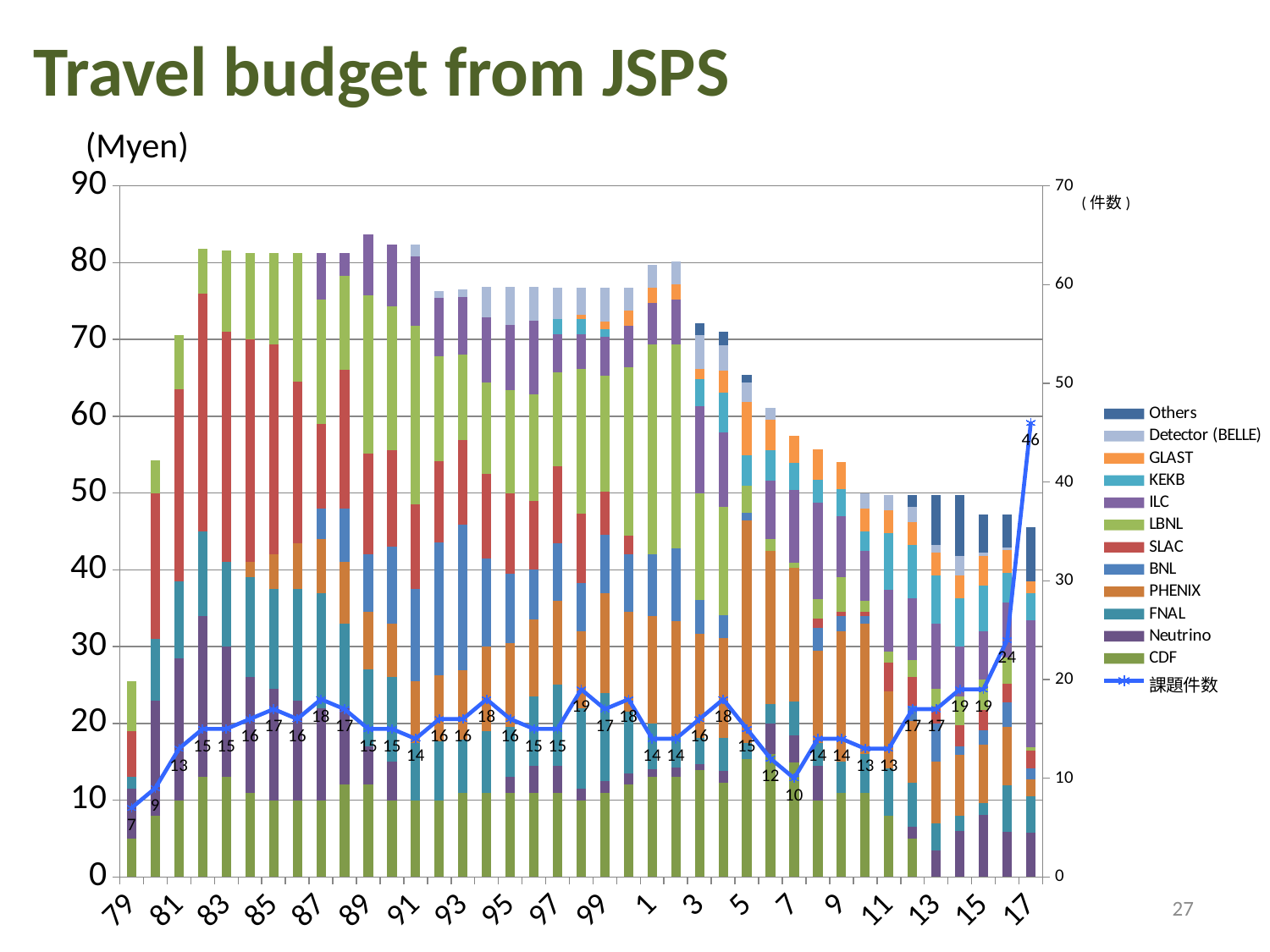

# Travel budget from JSPS
(Myen)

### Chart

| Category | CDF | Neutrino | FNAL | PHENIX | BNL | SLAC | LBNL | ILC | KEKB | GLAST | Detector (BELLE) | Others | 課題件数 |
|---|---|---|---|---|---|---|---|---|---|---|---|---|---|
| 79 | 5.0 | 6.5 | 1.5 | 0.0 | 0.0 | 6.0 | 6.5 | 0.0 | 0.0 | 0.0 | 0.0 | 0.0 | 7.0 |
| 80 | 8.0 | 15.0 | 8.0 | 0.0 | 0.0 | 19.0 | 4.3 | 0.0 | 0.0 | 0.0 | 0.0 | 0.0 | 9.0 |
| 81 | 10.0 | 18.5 | 10.0 | 0.0 | 0.0 | 25.0 | 7.1 | 0.0 | 0.0 | 0.0 | 0.0 | 0.0 | 13.0 |
| 82 | 13.0 | 21.0 | 11.0 | 0.0 | 0.0 | 31.0 | 5.8 | 0.0 | 0.0 | 0.0 | 0.0 | 0.0 | 15.0 |
| 83 | 13.0 | 17.0 | 11.0 | 0.0 | 0.0 | 30.0 | 10.6 | 0.0 | 0.0 | 0.0 | 0.0 | 0.0 | 15.0 |
| 84 | 11.0 | 15.0 | 13.0 | 2.0 | 0.0 | 29.0 | 11.3 | 0.0 | 0.0 | 0.0 | 0.0 | 0.0 | 16.0 |
| 85 | 10.0 | 14.5 | 13.0 | 4.5 | 0.0 | 27.4 | 11.9 | 0.0 | 0.0 | 0.0 | 0.0 | 0.0 | 17.0 |
| 86 | 10.0 | 13.0 | 14.5 | 6.0 | 0.0 | 21.0 | 16.8 | 0.0 | 0.0 | 0.0 | 0.0 | 0.0 | 16.0 |
| 87 | 10.0 | 12.0 | 15.0 | 7.0 | 4.0 | 11.0 | 16.2 | 6.0 | 0.0 | 0.0 | 0.0 | 0.0 | 18.0 |
| 88 | 12.0 | 10.0 | 11.0 | 8.0 | 7.0 | 18.0 | 12.3 | 3.0 | 0.0 | 0.0 | 0.0 | 0.0 | 17.0 |
| 89 | 12.0 | 5.0 | 10.0 | 7.5 | 7.5 | 13.1 | 20.6 | 8.0 | 0.0 | 0.0 | 0.0 | 0.0 | 15.0 |
| 90 | 10.0 | 5.0 | 11.0 | 7.0 | 10.0 | 12.6 | 18.7 | 8.0 | 0.0 | 0.0 | 0.0 | 0.0 | 15.0 |
| 91 | 10.0 | 0.0 | 7.5 | 8.0 | 12.0 | 11.0 | 23.3 | 9.0 | 0.0 | 0.0 | 1.5 | 0.0 | 14.0 |
| 92 | 10.0 | 0.0 | 7.699999999999999 | 8.6 | 17.3 | 10.5 | 13.7 | 7.6 | 0.0 | 0.0 | 0.9 | 0.0 | 16.0 |
| 93 | 11.0 | 0.0 | 6.9 | 9.0 | 19.0 | 11.0 | 11.1 | 7.5 | 0.0 | 0.0 | 1.0 | 0.0 | 16.0 |
| 94 | 11.0 | 0.0 | 8.0 | 11.0 | 11.5 | 11.0 | 11.9 | 8.5 | 0.0 | 0.0 | 4.0 | 0.0 | 18.0 |
| 95 | 11.0 | 2.0 | 6.5 | 11.0 | 9.0 | 10.5 | 13.4 | 8.5 | 0.0 | 0.0 | 5.0 | 0.0 | 16.0 |
| 96 | 11.0 | 3.5 | 9.0 | 10.0 | 6.5 | 9.0 | 13.9 | 9.5 | 0.0 | 0.0 | 4.5 | 0.0 | 15.0 |
| 97 | 11.0 | 3.5 | 10.5 | 11.0 | 7.5 | 10.0 | 12.2 | 5.0 | 2.0 | 0.0 | 4.0 | 0.0 | 15.0 |
| 98 | 10.0 | 1.5 | 10.5 | 10.0 | 6.3 | 9.0 | 18.900000000000002 | 4.5 | 2.0 | 0.5 | 3.5 | 0.0 | 19.0 |
| 99 | 11.0 | 1.5 | 11.5 | 13.0 | 7.6 | 5.6 | 15.100000000000001 | 5.0 | 1.0 | 1.0 | 4.4 | 0.0 | 17.0 |
| 0 | 12.0 | 1.5 | 8.0 | 13.0 | 7.5 | 2.5 | 21.9 | 5.4 | 0.0 | 2.0 | 2.9 | 0.0 | 18.0 |
| 1 | 13.0 | 1.0 | 6.0 | 14.0 | 8.0 | 0.0 | 27.3 | 5.4 | 0.0 | 2.0 | 3.0 | 0.0 | 14.0 |
| 2 | 13.0 | 1.3 | 4.0 | 15.0 | 9.5 | 0.0 | 26.6 | 5.8 | 0.0 | 2.0 | 3.0 | 0.0 | 14.0 |
| 3 | 13.89 | 0.8 | 3.4699999999999998 | 13.55 | 4.4 | 0.0 | 13.83 | 11.34 | 3.61 | 1.245 | 4.38 | 1.54 | 16.0 |
| 4 | 12.3 | 1.5 | 4.3 | 13.0 | 3.0 | 0.0 | 14.1 | 9.68 | 5.2 | 2.8 | 3.35 | 1.8 | 18.0 |
| 5 | 15.4 | 0.0 | 2.0 | 29.0 | 1.0 | 0.0 | 3.5 | 0.0 | 4.0 | 7.0 | 2.5 | 1.0 | 15.0 |
| 6 | 16.0 | 4.0 | 2.5 | 20.0 | 0.0 | 0.0 | 1.5 | 7.6 | 4.0 | 4.0 | 1.5 | 0.0 | 12.0 |
| 7 | 14.9 | 3.5 | 4.5 | 17.4 | 0.0 | 0.0 | 0.6 | 9.5 | 3.5 | 3.5 | 0.0 | 0.0 | 10.0 |
| 8 | 10.0 | 4.5 | 3.0 | 12.0 | 2.9 | 1.2 | 2.6 | 12.5 | 3.0 | 4.0 | 0.0 | 0.0 | 14.0 |
| 9 | 11.0 | 0.0 | 4.0 | 17.0 | 2.0 | 0.5 | 4.5 | 8.0 | 3.5 | 3.5 | 0.0 | 0.0 | 14.0 |
| 10 | 11.0 | 0.0 | 5.0 | 17.0 | 1.0 | 0.5 | 1.5 | 6.5 | 2.5 | 3.0 | 2.0 | 0.0 | 13.0 |
| 11 | 8.0 | 0.0 | 6.2 | 10.0 | 0.0 | 3.7 | 1.5 | 8.0 | 7.35 | 3.0 | 2.0 | 0.0 | 13.0 |
| 12 | 5.0 | 1.5 | 5.8 | 8.0 | 2.0 | 3.7 | 2.25 | 8.0 | 7.0 | 3.0 | 2.0 | 1.5 | 17.0 |
| 13 | 0.0 | 3.5 | 3.5 | 8.0 | 5.0 | 2.2 | 2.25 | 8.5 | 6.3 | 3.0 | 1.0 | 6.5 | 17.0 |
| 14 | 0.0 | 6.0 | 1.96 | 8.0 | 1.0 | 2.8 | 3.75 | 6.5 | 6.3 | 3.0 | 2.5 | 7.9399999999999995 | 19.0 |
| 15 | 0.0 | 8.075 | 1.52 | 7.6 | 1.9 | 2.66 | 3.975 | 6.2700000000000005 | 5.985 | 3.8 | 0.475 | 5.002000000000001 | 19.0 |
| 16 | 0.0 | 5.912 | 6.0 | 7.6 | 3.2 | 2.4 | 3.5 | 7.15 | 3.8 | 3.0 | 0.4 | 4.3 | 24.0 |
| 17 | 0.0 | 5.75 | 4.75 | 2.2 | 1.5 | 2.25 | 0.5 | 16.45 | 3.6 | 1.5 | 0.0 | 7.11 | 46.0 |
(件数)
27